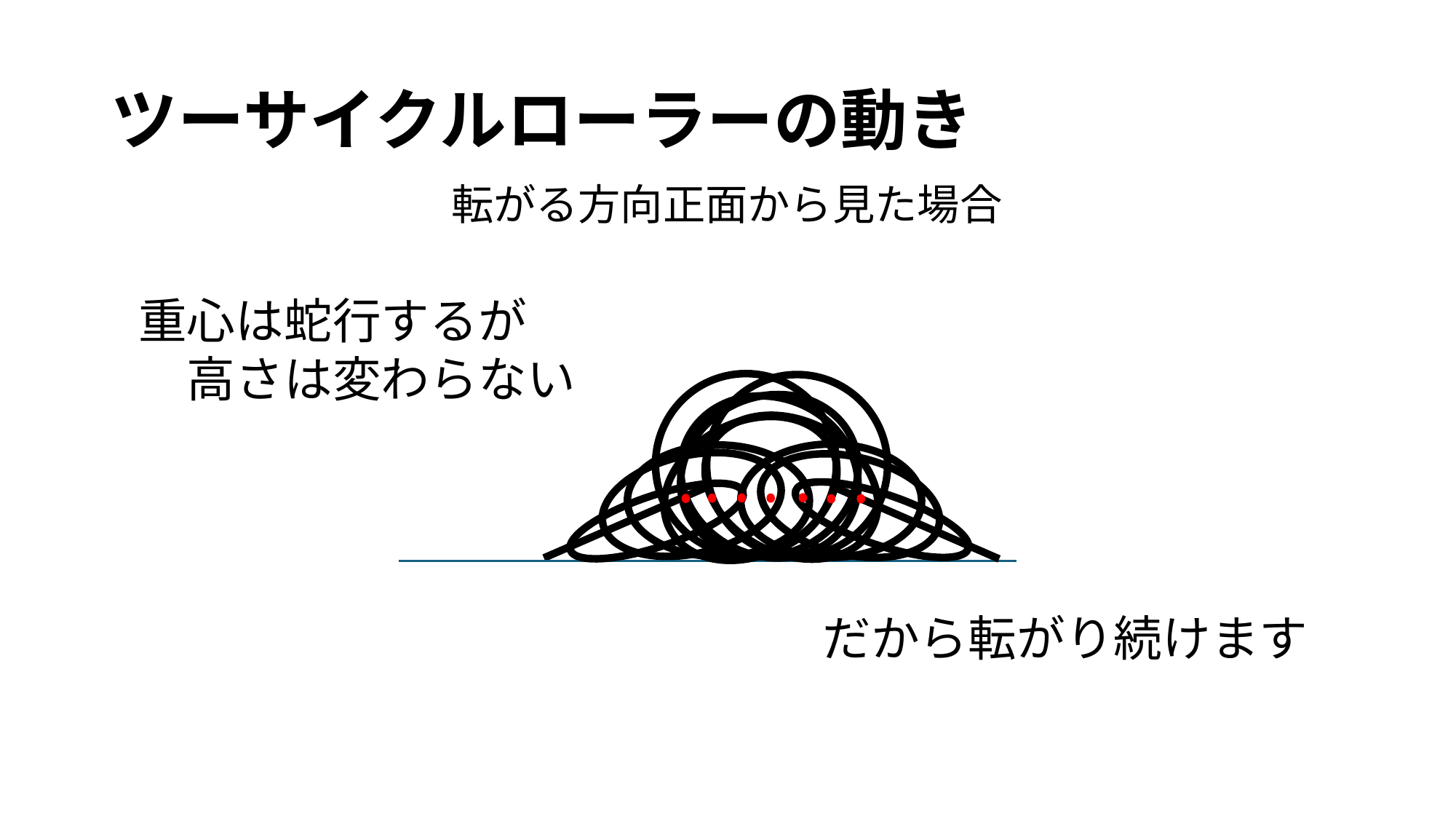

# ツーサイクルローラーの動き
転がる方向正面から見た場合
重心は蛇行するが
　高さは変わらない

だから転がり続けます